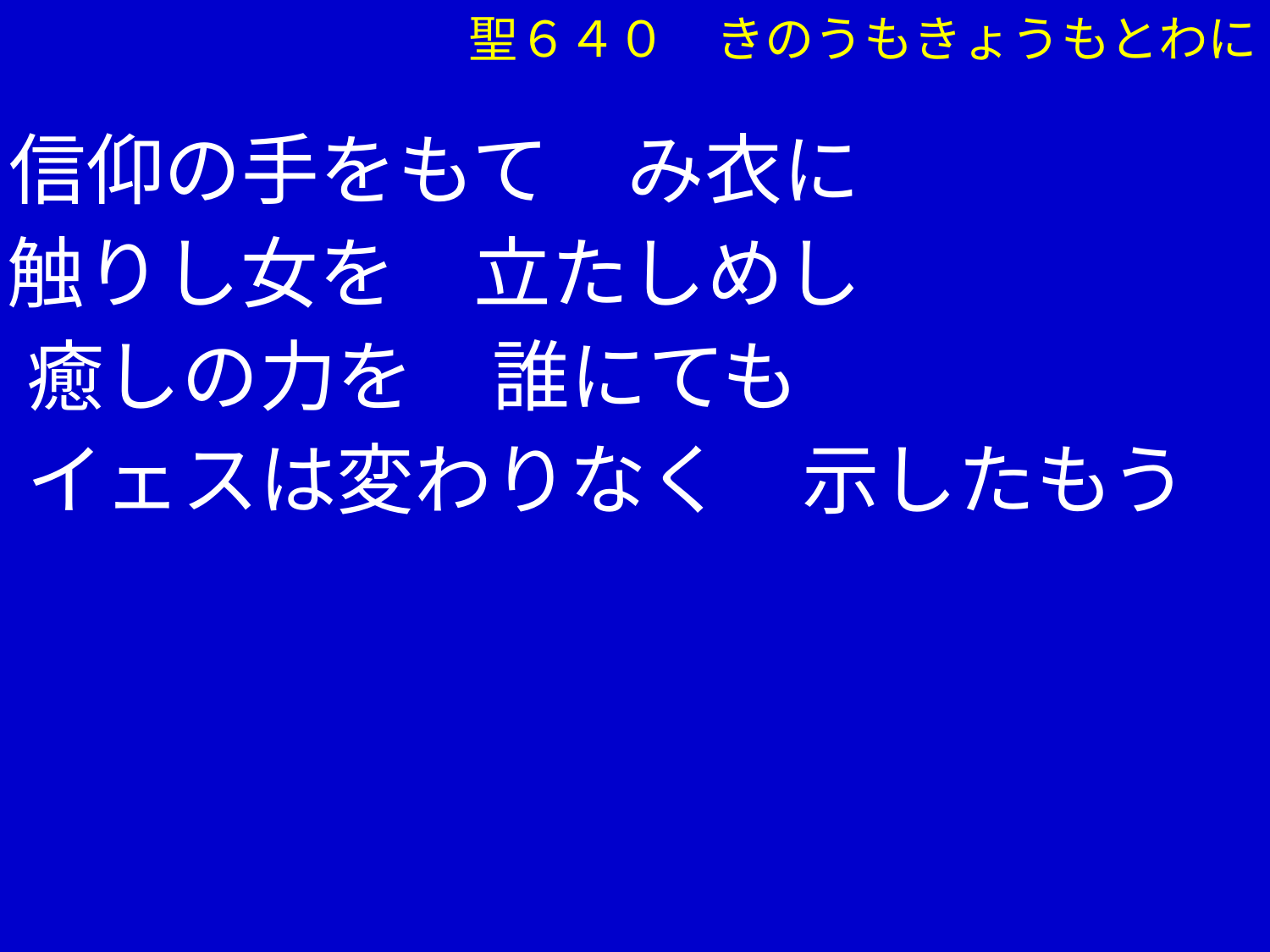

聖６４０　きのうもきょうもとわに
③信仰の手をもて　み衣に
　 触りし女を　立たしめし
 　癒しの力を　誰にても
 　イェスは変わりなく　示したもう